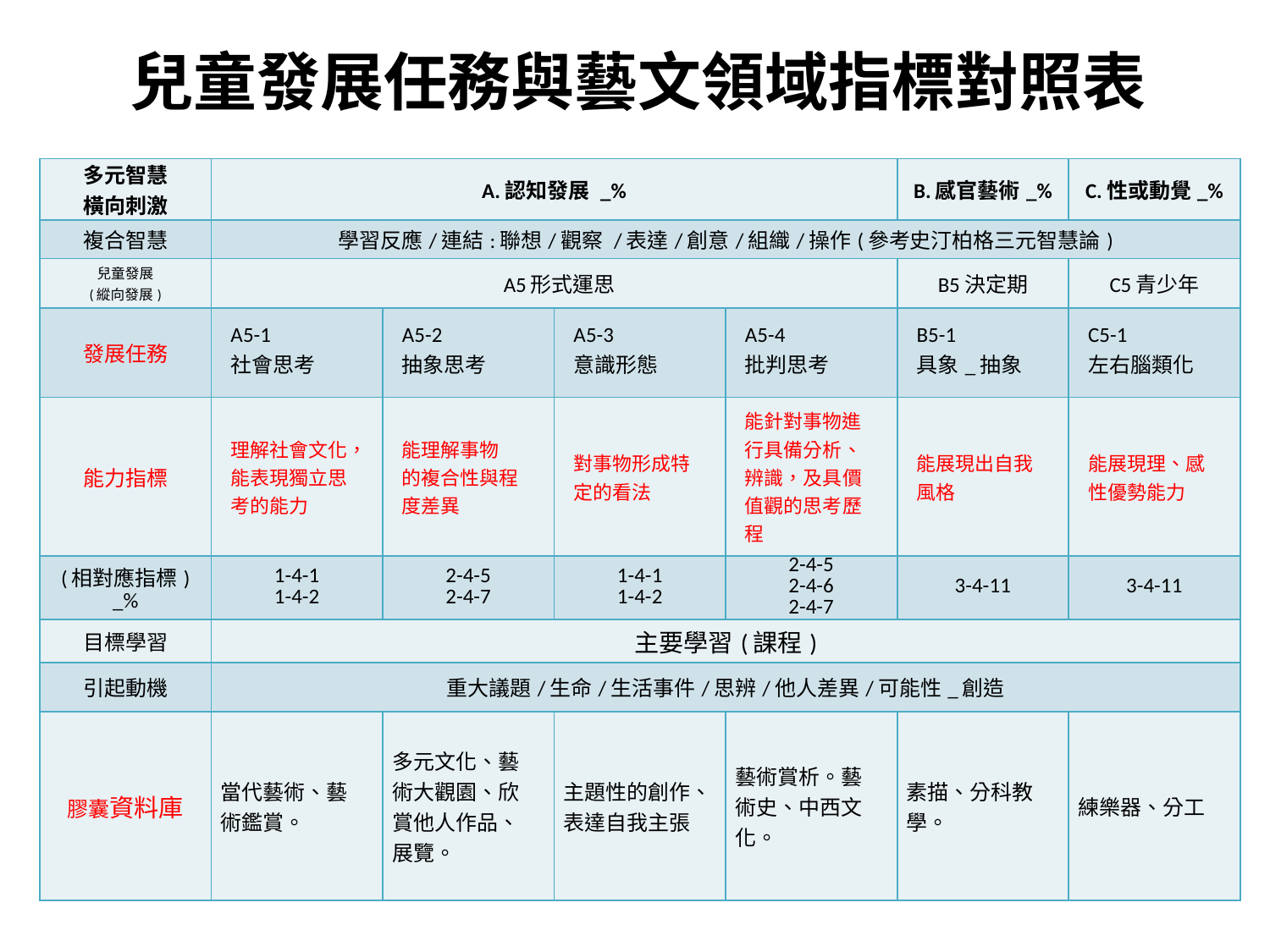

# 兒童發展任務與藝文領域指標對照表
| 多元智慧 橫向刺激 | A.認知發展 \_% |  |  |  | B.感官藝術\_% | C.性或動覺\_% |
| --- | --- | --- | --- | --- | --- | --- |
| 複合智慧 | 學習反應/連結:聯想/觀察 /表達/創意/組織/操作(參考史汀柏格三元智慧論) |  |  |  |  |  |
| 兒童發展 (縱向發展) | A5形式運思 |  |  |  | B5決定期 | C5青少年 |
| 發展任務 | A5-1 社會思考 | A5-2 抽象思考 | A5-3 意識形態 | A5-4 批判思考 | B5-1 具象\_抽象 | C5-1 左右腦類化 |
| 能力指標 | 理解社會文化，能表現獨立思考的能力 | 能理解事物 的複合性與程度差異 | 對事物形成特定的看法 | 能針對事物進行具備分析、辨識，及具價值觀的思考歷程 | 能展現出自我風格 | 能展現理、感性優勢能力 |
| (相對應指標) \_% | 1-4-1 1-4-2 | 2-4-5 2-4-7 | 1-4-1 1-4-2 | 2-4-5 2-4-6 2-4-7 | 3-4-11 | 3-4-11 |
| 目標學習 | 主要學習(課程) |  |  |  |  |  |
| 引起動機 | 重大議題/生命/生活事件/思辨/他人差異/可能性\_創造 |  |  |  |  |  |
| 膠囊資料庫 | 當代藝術、藝術鑑賞。 | 多元文化、藝術大觀園、欣賞他人作品、展覽。 | 主題性的創作、表達自我主張 | 藝術賞析。藝術史、中西文化。 | 素描、分科教學。 | 練樂器、分工 |